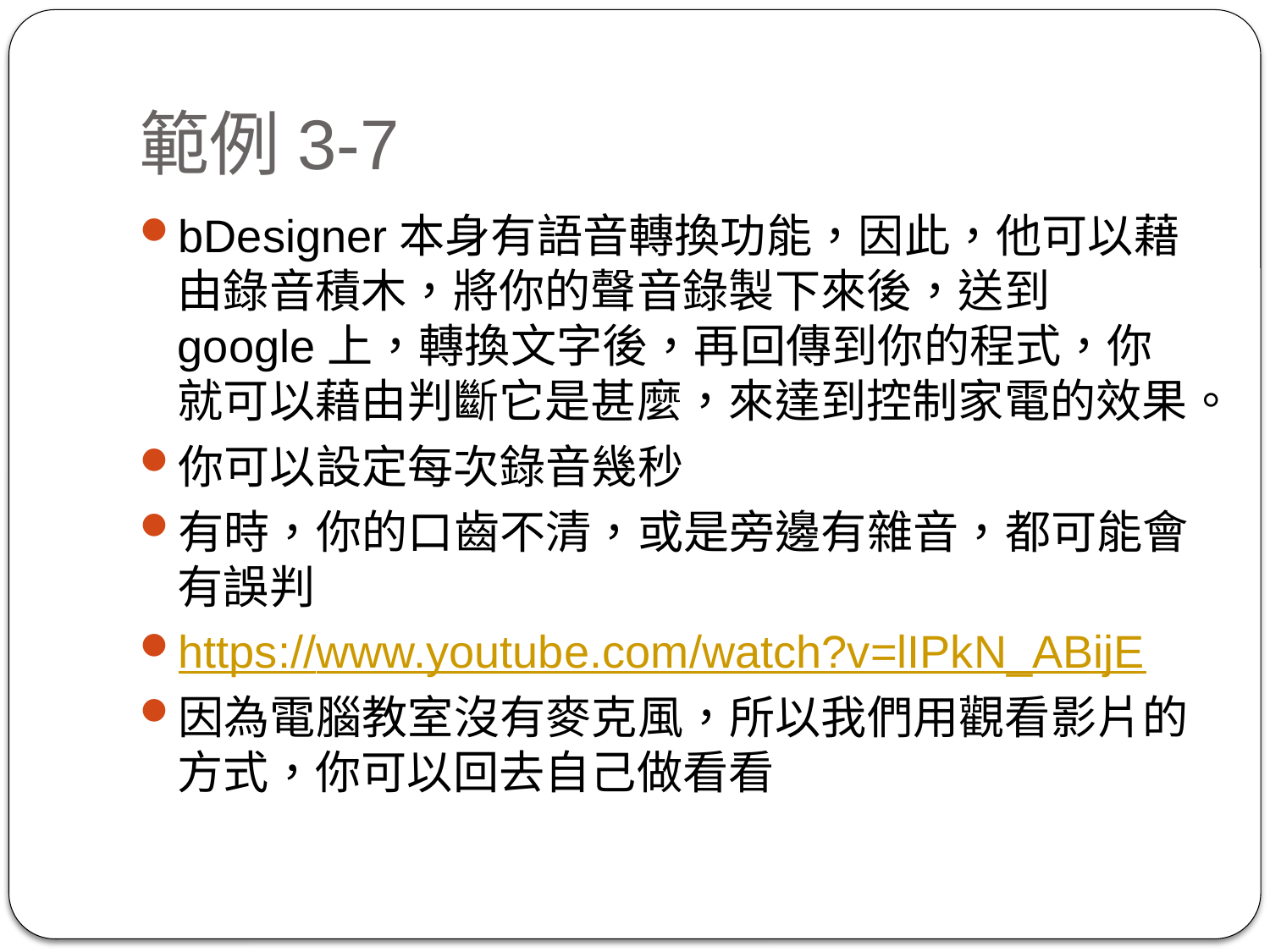

# 範例3-7
bDesigner本身有語音轉換功能，因此，他可以藉由錄音積木，將你的聲音錄製下來後，送到google上，轉換文字後，再回傳到你的程式，你就可以藉由判斷它是甚麼，來達到控制家電的效果。
你可以設定每次錄音幾秒
有時，你的口齒不清，或是旁邊有雜音，都可能會有誤判
https://www.youtube.com/watch?v=lIPkN_ABijE
因為電腦教室沒有麥克風，所以我們用觀看影片的方式，你可以回去自己做看看